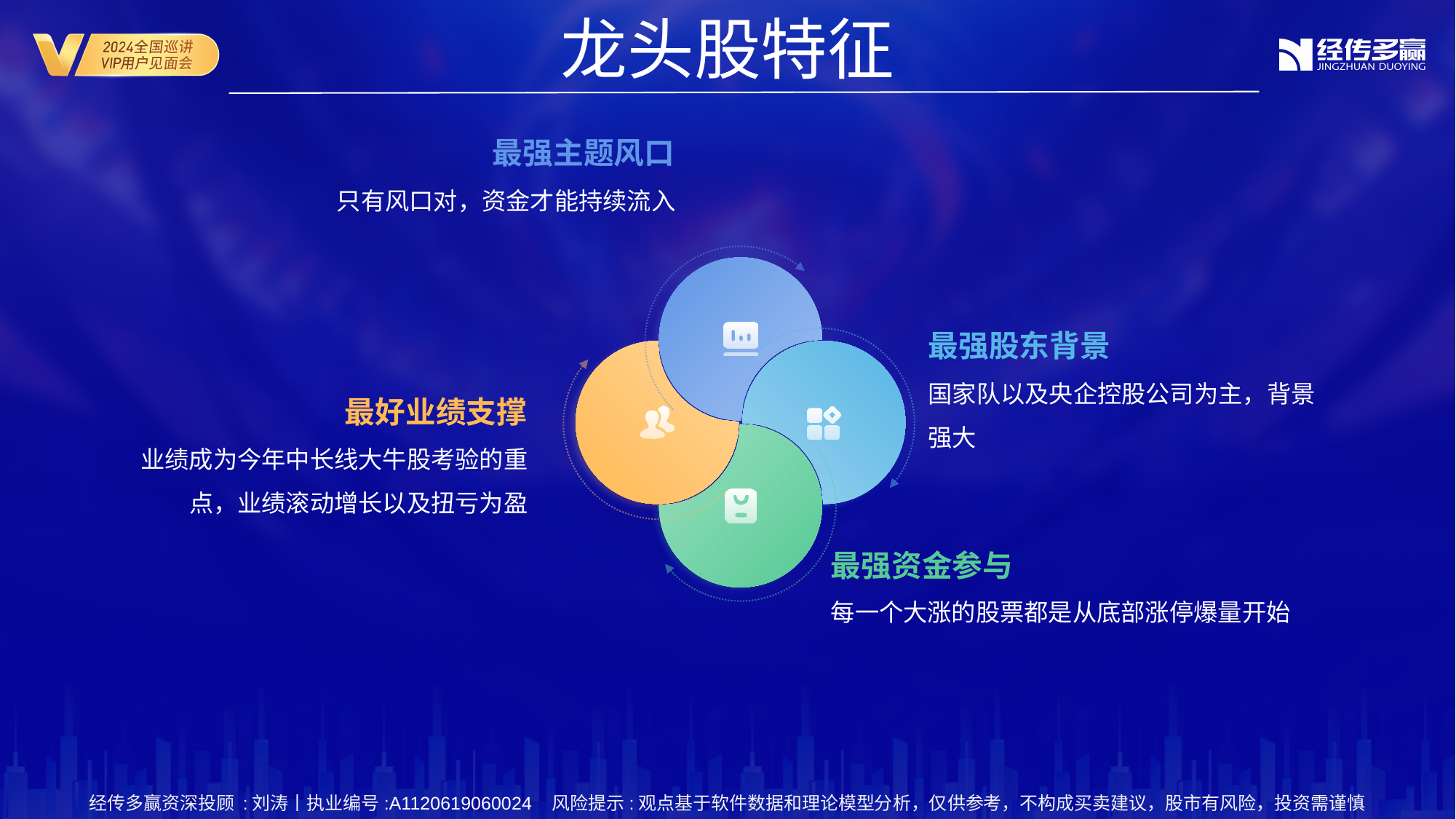

龙头股特征
最强主题风口
只有风口对，资金才能持续流入

最强股东背景

国家队以及央企控股公司为主，背景强大
最好业绩支撑

业绩成为今年中长线大牛股考验的重点，业绩滚动增长以及扭亏为盈

最强资金参与
每一个大涨的股票都是从底部涨停爆量开始